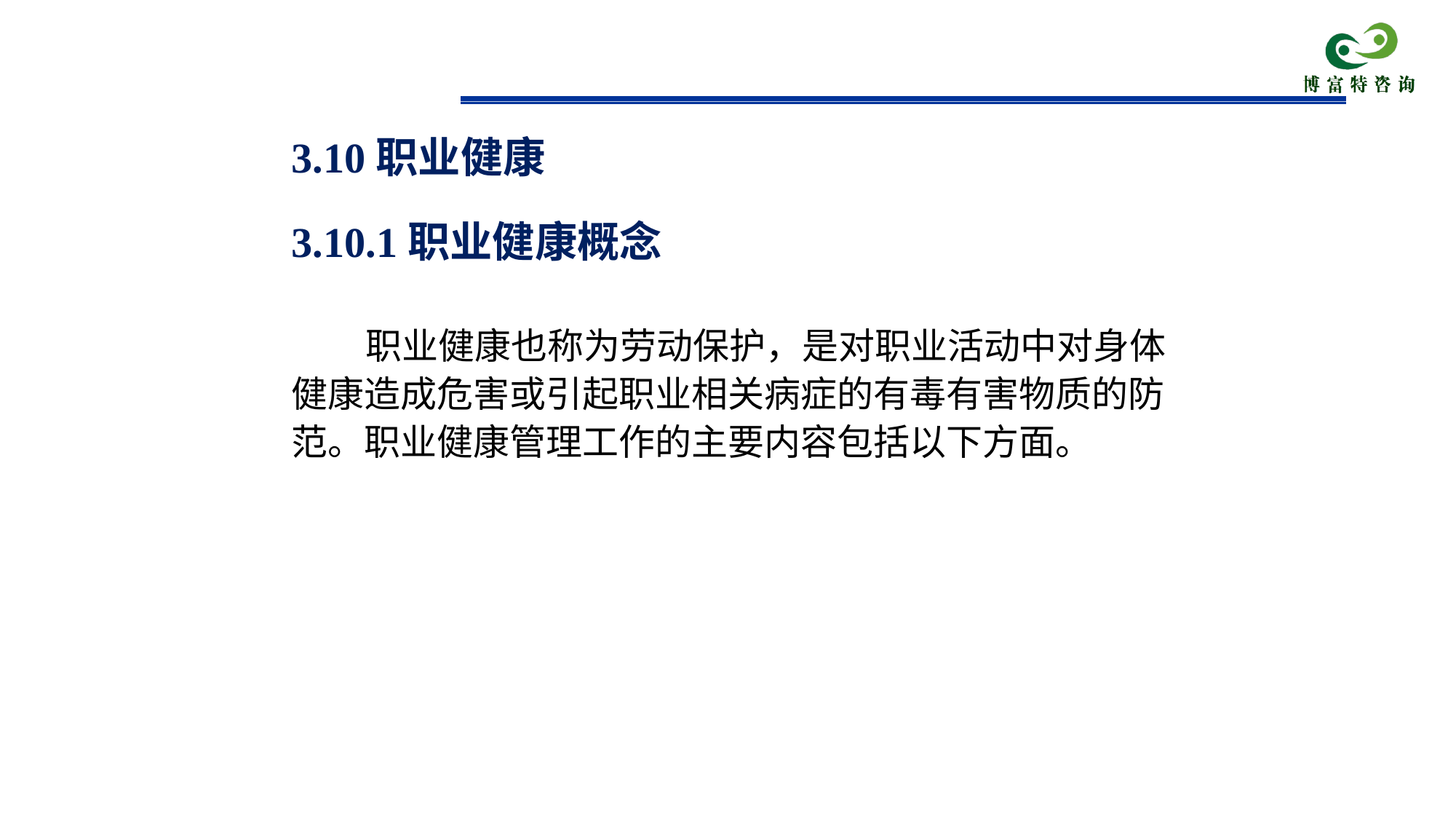

3.10职业健康
3.10.1职业健康概念
        职业健康也称为劳动保护，是对职业活动中对身体健康造成危害或引起职业相关病症的有毒有害物质的防范。职业健康管理工作的主要内容包括以下方面。